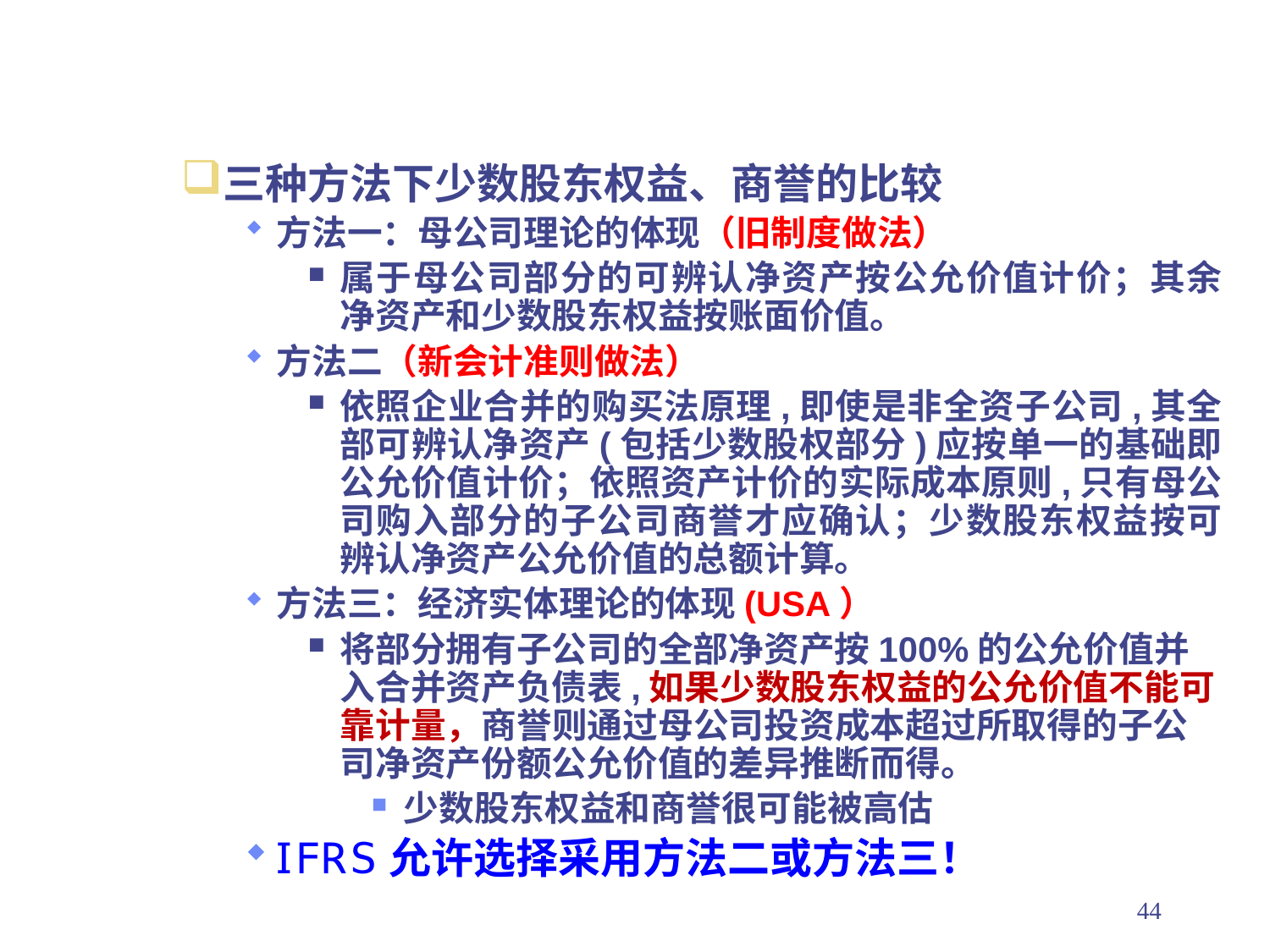

三种方法下少数股东权益、商誉的比较
方法一：母公司理论的体现（旧制度做法）
属于母公司部分的可辨认净资产按公允价值计价；其余净资产和少数股东权益按账面价值。
方法二（新会计准则做法）
依照企业合并的购买法原理,即使是非全资子公司,其全部可辨认净资产(包括少数股权部分)应按单一的基础即公允价值计价；依照资产计价的实际成本原则,只有母公司购入部分的子公司商誉才应确认；少数股东权益按可辨认净资产公允价值的总额计算。
方法三：经济实体理论的体现(USA）
将部分拥有子公司的全部净资产按100%的公允价值并入合并资产负债表,如果少数股东权益的公允价值不能可靠计量，商誉则通过母公司投资成本超过所取得的子公司净资产份额公允价值的差异推断而得。
少数股东权益和商誉很可能被高估
IFRS允许选择采用方法二或方法三！
44